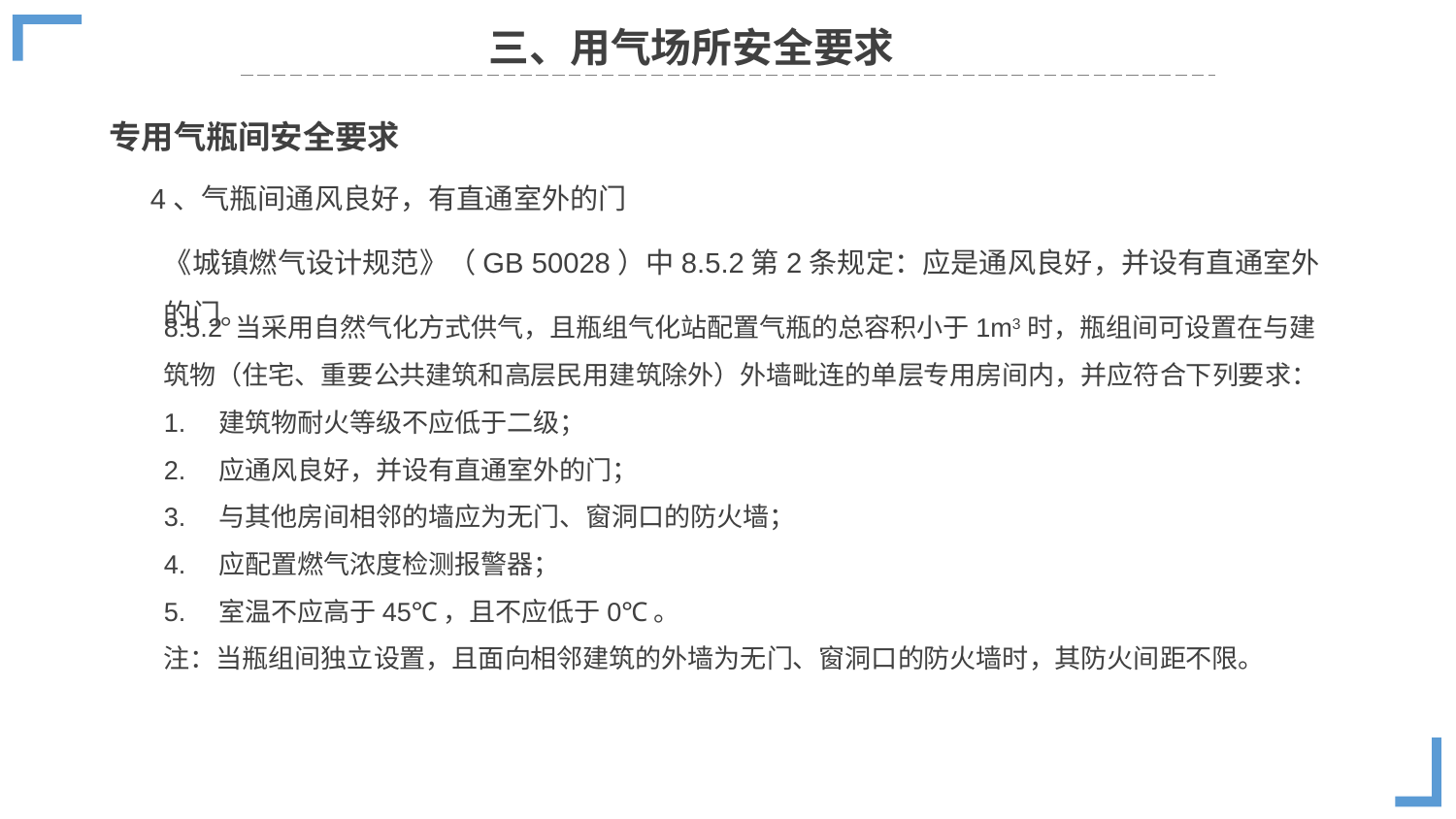

三、用气场所安全要求
专用气瓶间安全要求
4、气瓶间通风良好，有直通室外的门
《城镇燃气设计规范》（GB 50028）中8.5.2第2条规定：应是通风良好，并设有直通室外的门。
8.5.2 当采用自然气化方式供气，且瓶组气化站配置气瓶的总容积小于1m3时，瓶组间可设置在与建筑物（住宅、重要公共建筑和高层民用建筑除外）外墙毗连的单层专用房间内，并应符合下列要求：
建筑物耐火等级不应低于二级；
应通风良好，并设有直通室外的门；
与其他房间相邻的墙应为无门、窗洞口的防火墙；
应配置燃气浓度检测报警器；
室温不应高于45℃，且不应低于0℃。
注：当瓶组间独立设置，且面向相邻建筑的外墙为无门、窗洞口的防火墙时，其防火间距不限。